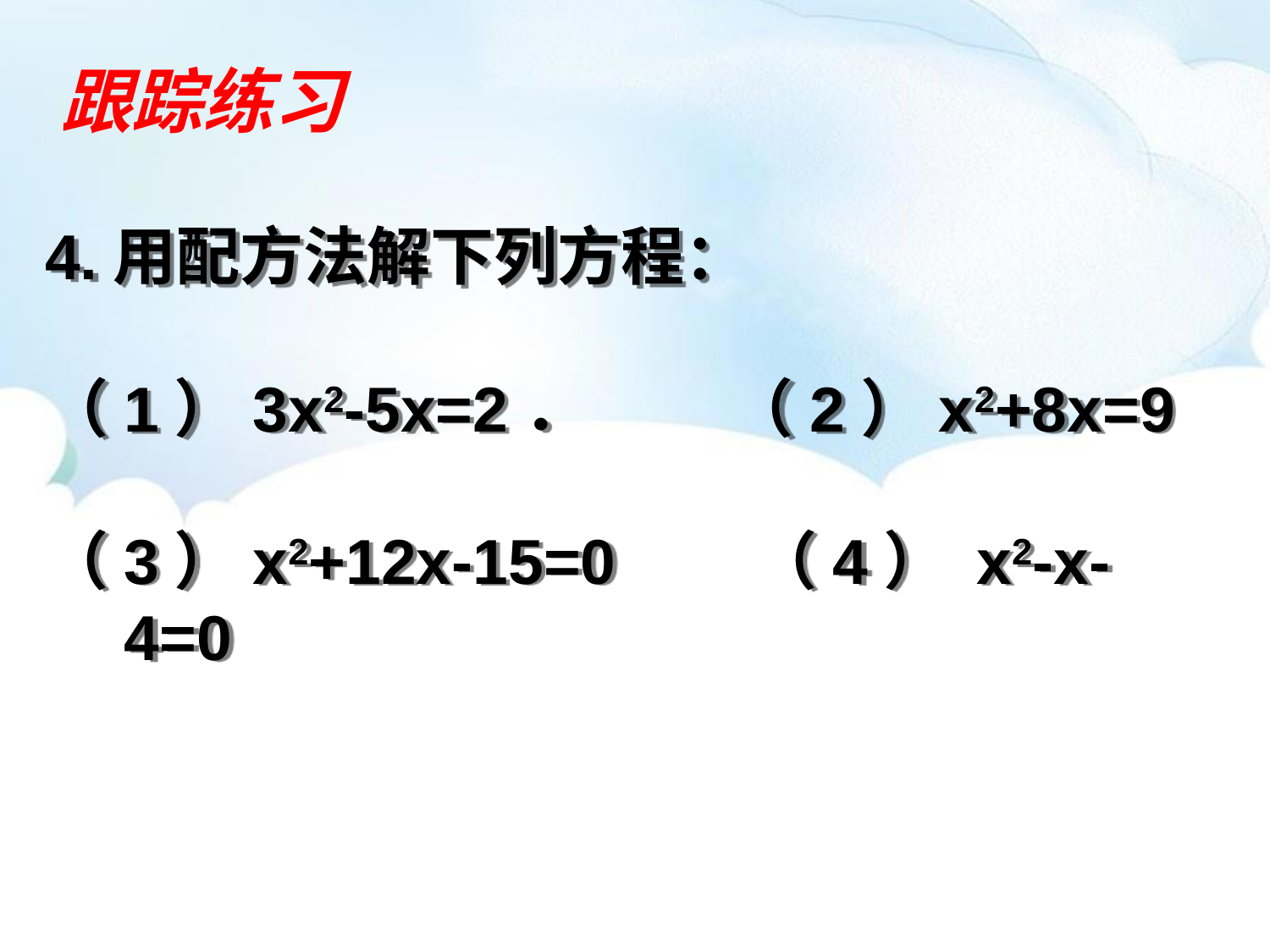

跟踪练习
4.用配方法解下列方程：

（1）3x2-5x=2．          （2）x2+8x=9

（3）x2+12x-15=0       （4） x2-x-4=0